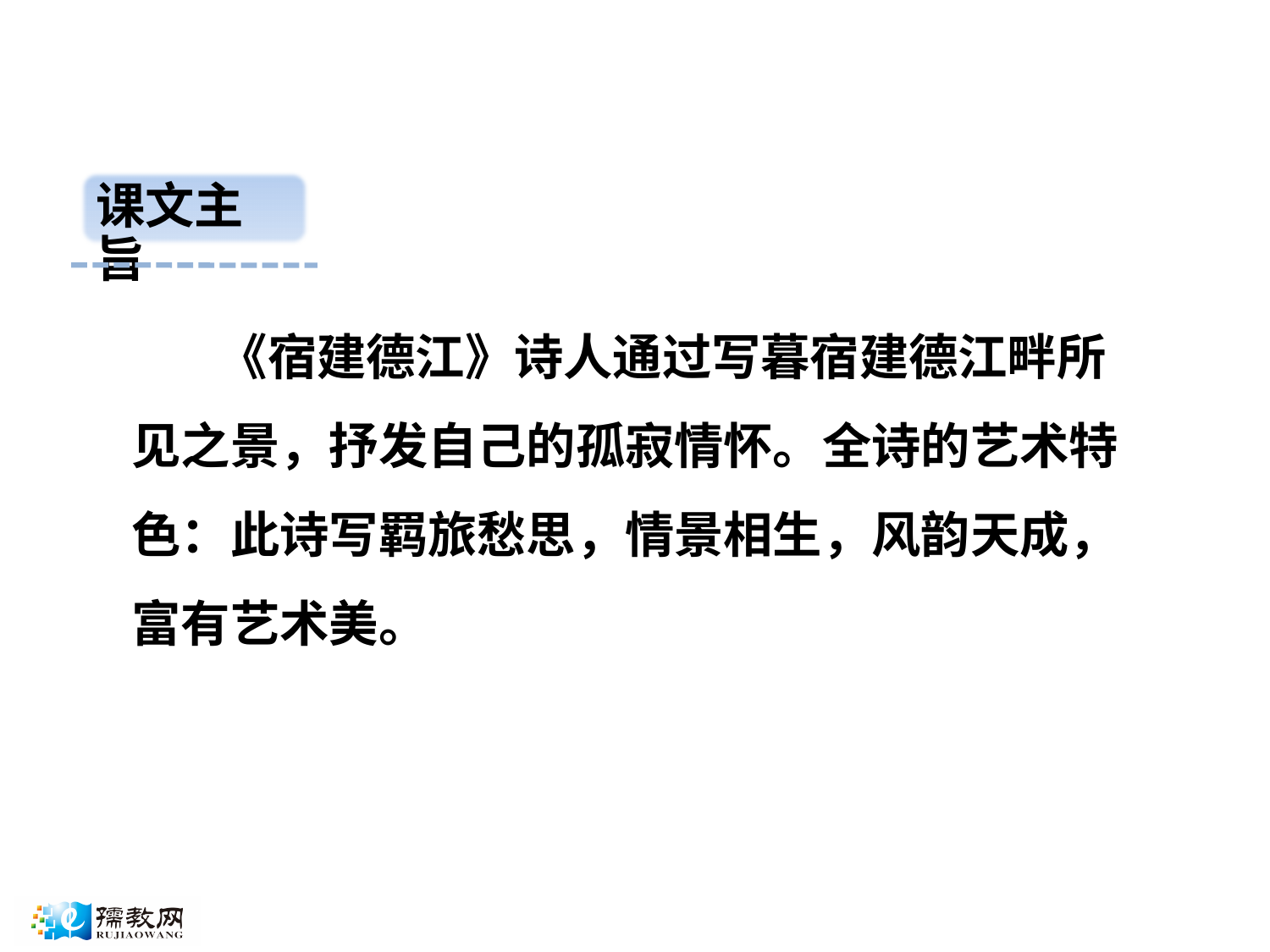

课文主旨

《宿建德江》诗人通过写暮宿建德江畔所见之景，抒发自己的孤寂情怀。全诗的艺术特色：此诗写羁旅愁思，情景相生，风韵天成，富有艺术美。